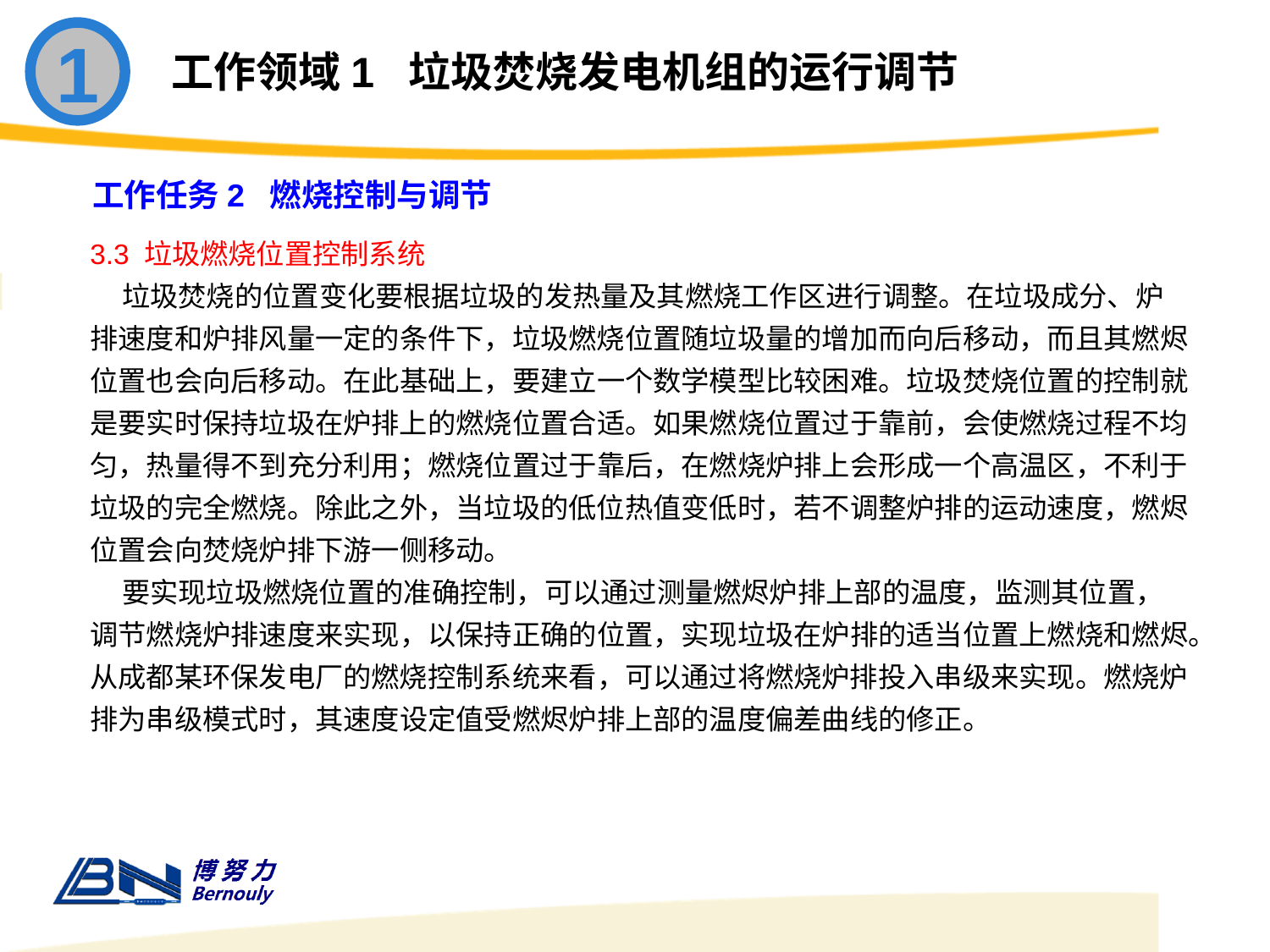

1
工作领域1  垃圾焚烧发电机组的运行调节
工作任务2  燃烧控制与调节
3.3 垃圾燃烧位置控制系统
    垃圾焚烧的位置变化要根据垃圾的发热量及其燃烧工作区进行调整。在垃圾成分、炉排速度和炉排风量一定的条件下，垃圾燃烧位置随垃圾量的增加而向后移动，而且其燃烬位置也会向后移动。在此基础上，要建立一个数学模型比较困难。垃圾焚烧位置的控制就是要实时保持垃圾在炉排上的燃烧位置合适。如果燃烧位置过于靠前，会使燃烧过程不均匀，热量得不到充分利用；燃烧位置过于靠后，在燃烧炉排上会形成一个高温区，不利于垃圾的完全燃烧。除此之外，当垃圾的低位热值变低时，若不调整炉排的运动速度，燃烬位置会向焚烧炉排下游一侧移动。
    要实现垃圾燃烧位置的准确控制，可以通过测量燃烬炉排上部的温度，监测其位置，调节燃烧炉排速度来实现，以保持正确的位置，实现垃圾在炉排的适当位置上燃烧和燃烬。从成都某环保发电厂的燃烧控制系统来看，可以通过将燃烧炉排投入串级来实现。燃烧炉排为串级模式时，其速度设定值受燃烬炉排上部的温度偏差曲线的修正。